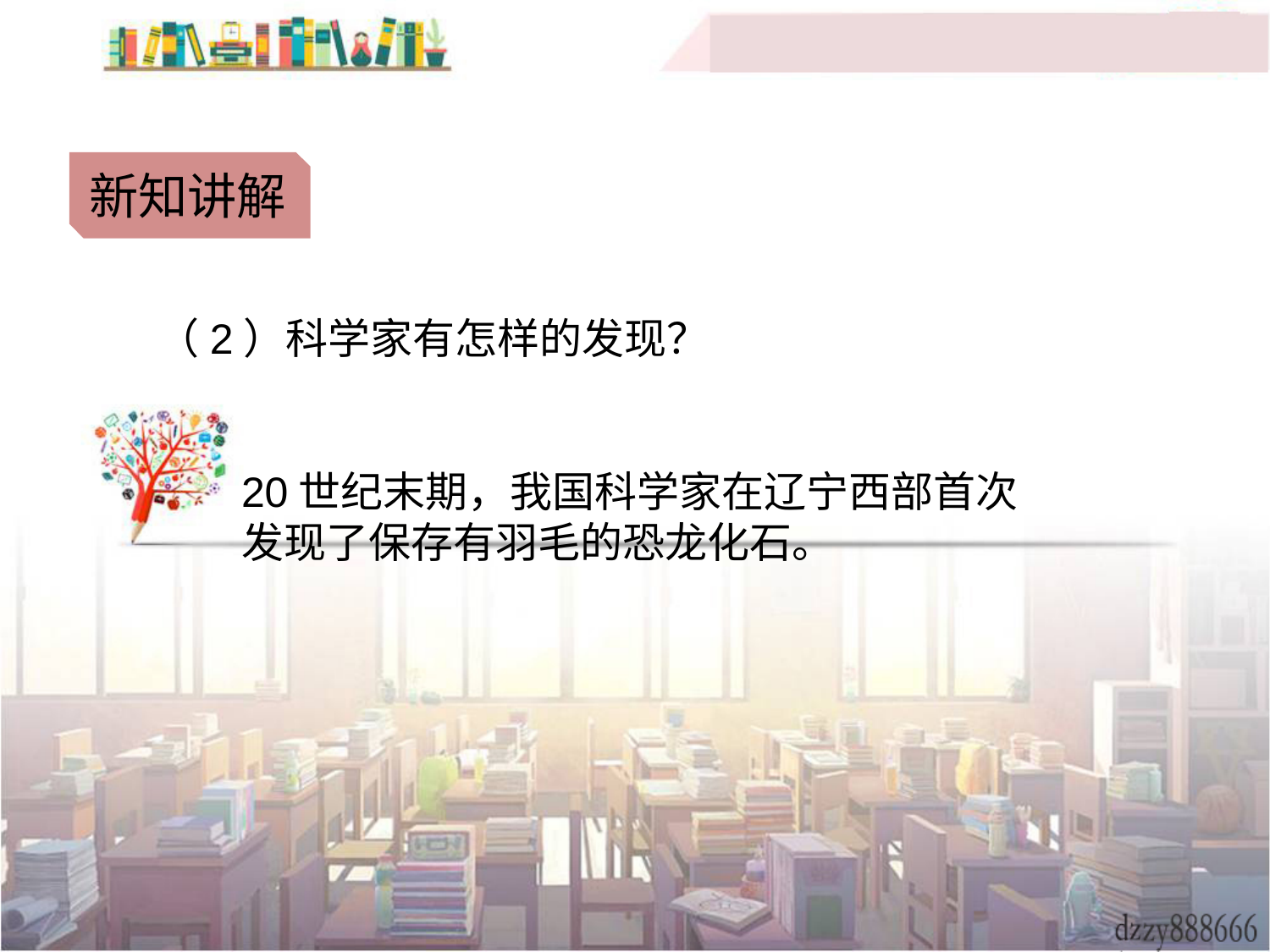

新知讲解
（2）科学家有怎样的发现？

20世纪末期，我国科学家在辽宁西部首次
发现了保存有羽毛的恐龙化石。